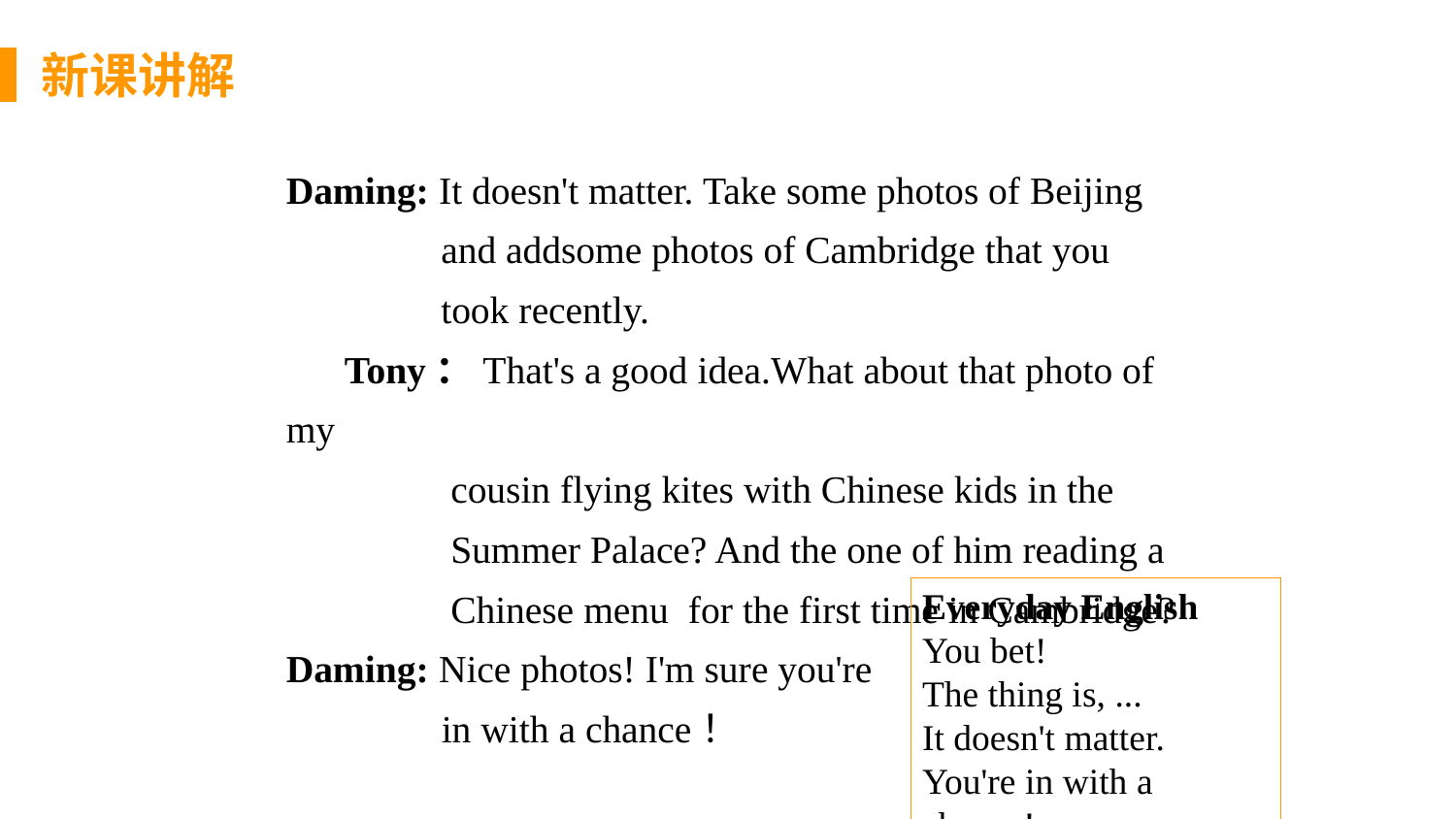

新课讲解

Daming: It doesn't matter. Take some photos of Beijing
                and addsome photos of Cambridge that you
                took recently.
      Tony：That's a good idea.What about that photo of my
                 cousin flying kites with Chinese kids in the
                 Summer Palace? And the one of him reading a
                 Chinese menu  for the first time in Cambridge?
Daming: Nice photos! I'm sure you're
                in with a chance！
Everyday English
You bet!
The thing is, ...
It doesn't matter.
You're in with a chance!